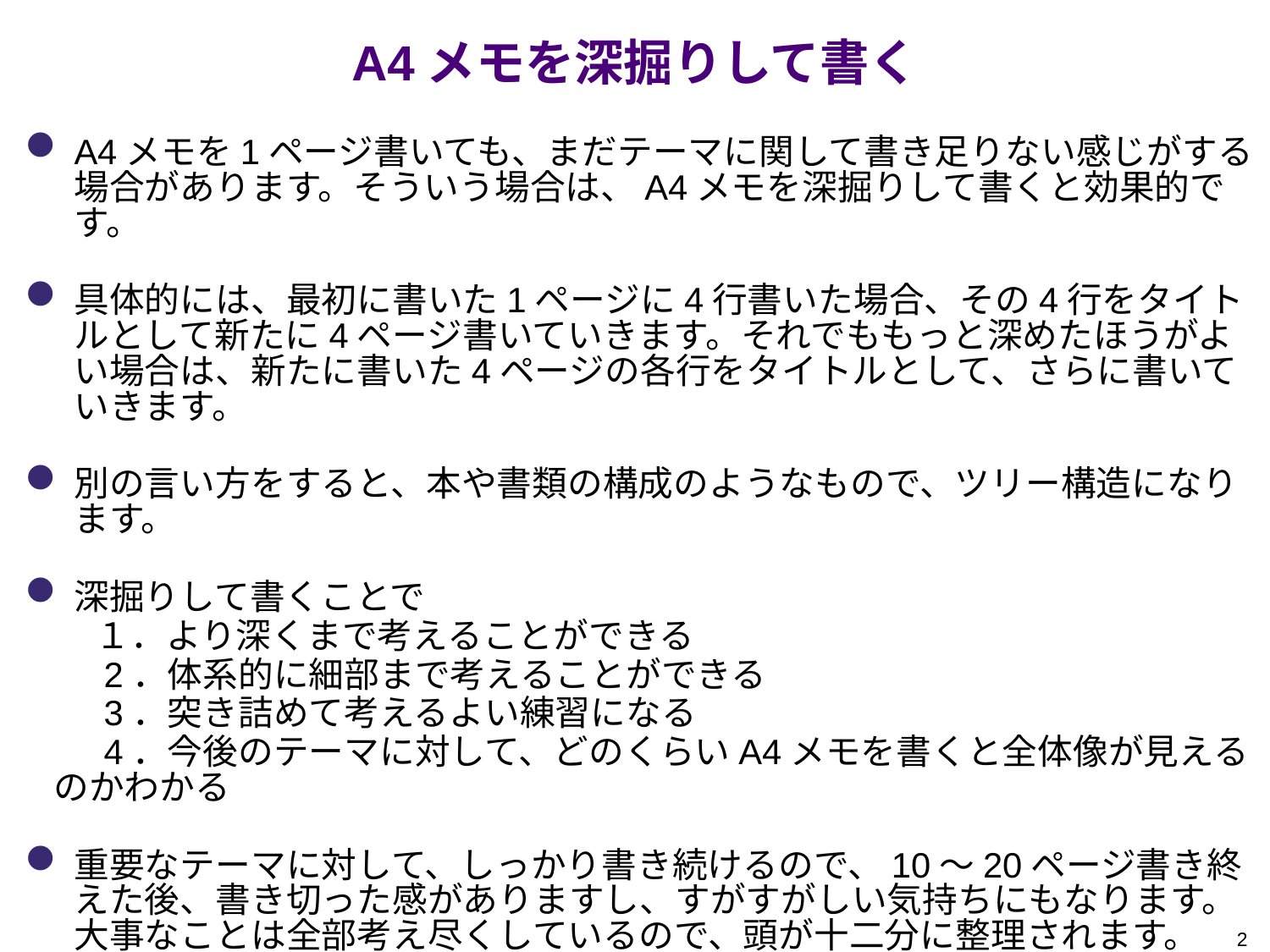

# A4メモを深掘りして書く
A4メモを1ページ書いても、まだテーマに関して書き足りない感じがする場合があります。そういう場合は、A4メモを深掘りして書くと効果的です。

具体的には、最初に書いた1ページに4行書いた場合、その4行をタイトルとして新たに4ページ書いていきます。それでももっと深めたほうがよい場合は、新たに書いた4ページの各行をタイトルとして、さらに書いていきます。

別の言い方をすると、本や書類の構成のようなもので、ツリー構造になります。

深掘りして書くことで
　　１．より深くまで考えることができる
　　2．体系的に細部まで考えることができる
　　3．突き詰めて考えるよい練習になる
　　4．今後のテーマに対して、どのくらいA4メモを書くと全体像が見えるのかわかる

重要なテーマに対して、しっかり書き続けるので、10～20ページ書き終えた後、書き切った感がありますし、すがすがしい気持ちにもなります。大事なことは全部考え尽くしているので、頭が十二分に整理されます。
2